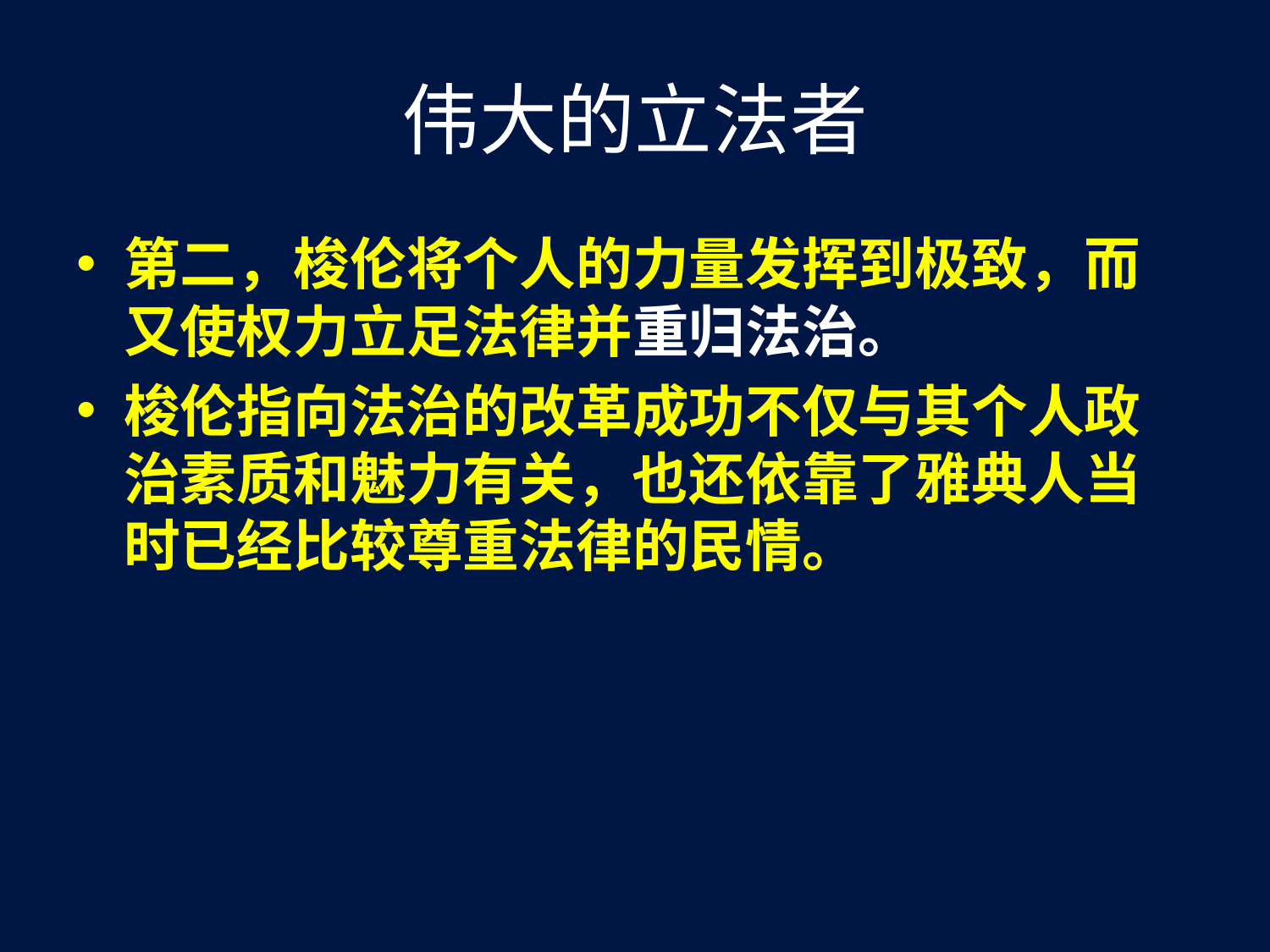

# 伟大的立法者
第二，梭伦将个人的力量发挥到极致，而又使权力立足法律并重归法治。
梭伦指向法治的改革成功不仅与其个人政治素质和魅力有关，也还依靠了雅典人当时已经比较尊重法律的民情。